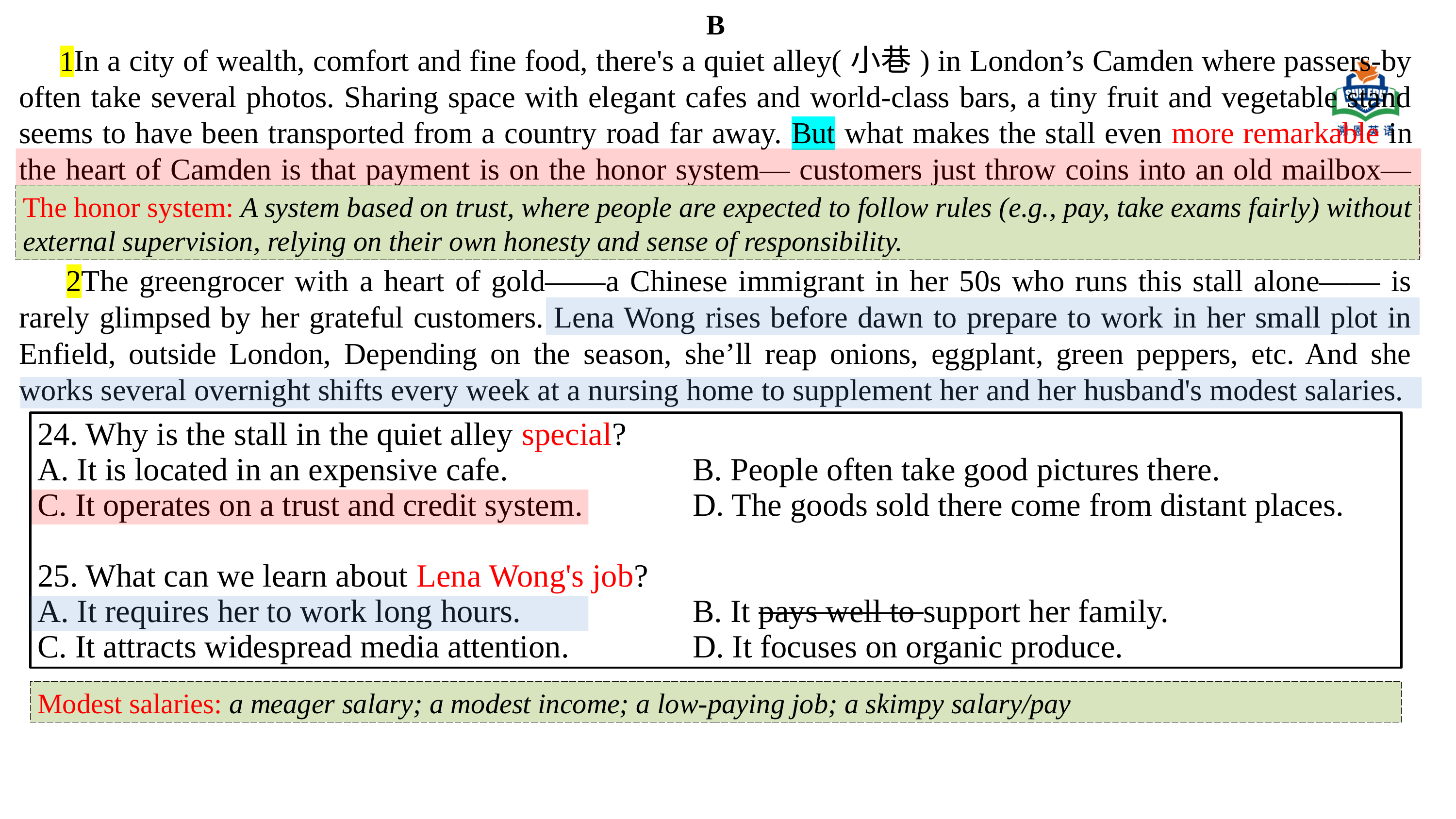

B
  1In a city of wealth, comfort and fine food, there's a quiet alley(小巷) in London’s Camden where passers-by often take several photos. Sharing space with elegant cafes and world-class bars, a tiny fruit and vegetable stand seems to have been transported from a country road far away. But what makes the stall even more remarkable in the heart of Camden is that payment is on the honor system— customers just throw coins into an old mailbox— and most of the items on offer are priced at £ l in a neighborhood where fresh food usually goes for much, much more.
  2The greengrocer with a heart of gold——a Chinese immigrant in her 50s who runs this stall alone—— is rarely glimpsed by her grateful customers. Lena Wong rises before dawn to prepare to work in her small plot in Enfield, outside London, Depending on the season, she’ll reap onions, eggplant, green peppers, etc. And she works several overnight shifts every week at a nursing home to supplement her and her husband's modest salaries.

The honor system: A system based on trust, where people are expected to follow rules (e.g., pay, take exams fairly) without external supervision, relying on their own honesty and sense of responsibility.

24. Why is the stall in the quiet alley special?
A. It is located in an expensive cafe.			B. People often take good pictures there.
C. It operates on a trust and credit system.		D. The goods sold there come from distant places.

25. What can we learn about Lena Wong's job?
A. It requires her to work long hours.			B. It pays well to support her family.
C. It attracts widespread media attention.		D. It focuses on organic produce.

Modest salaries: a meager salary; a modest income; a low-paying job; a skimpy salary/pay